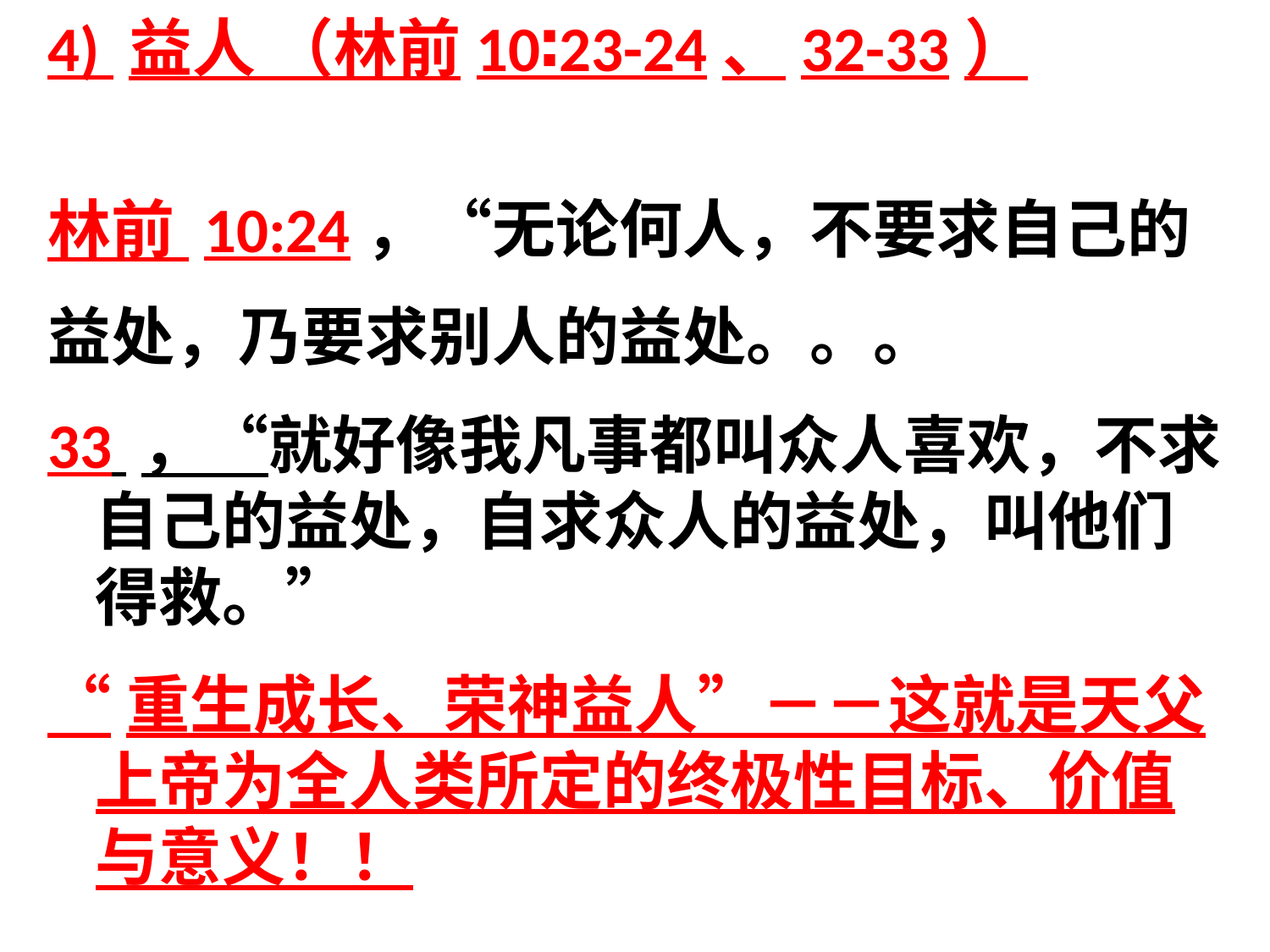

4) 益人 （林前10∶23-24、32-33）

林前 10:24，“无论何人，不要求自己的
益处，乃要求别人的益处。。。
33 ，“就好像我凡事都叫众人喜欢，不求自己的益处，自求众人的益处，叫他们得救。”
“重生成长、荣神益人”－－这就是天父上帝为全人类所定的终极性目标、价值与意义！！